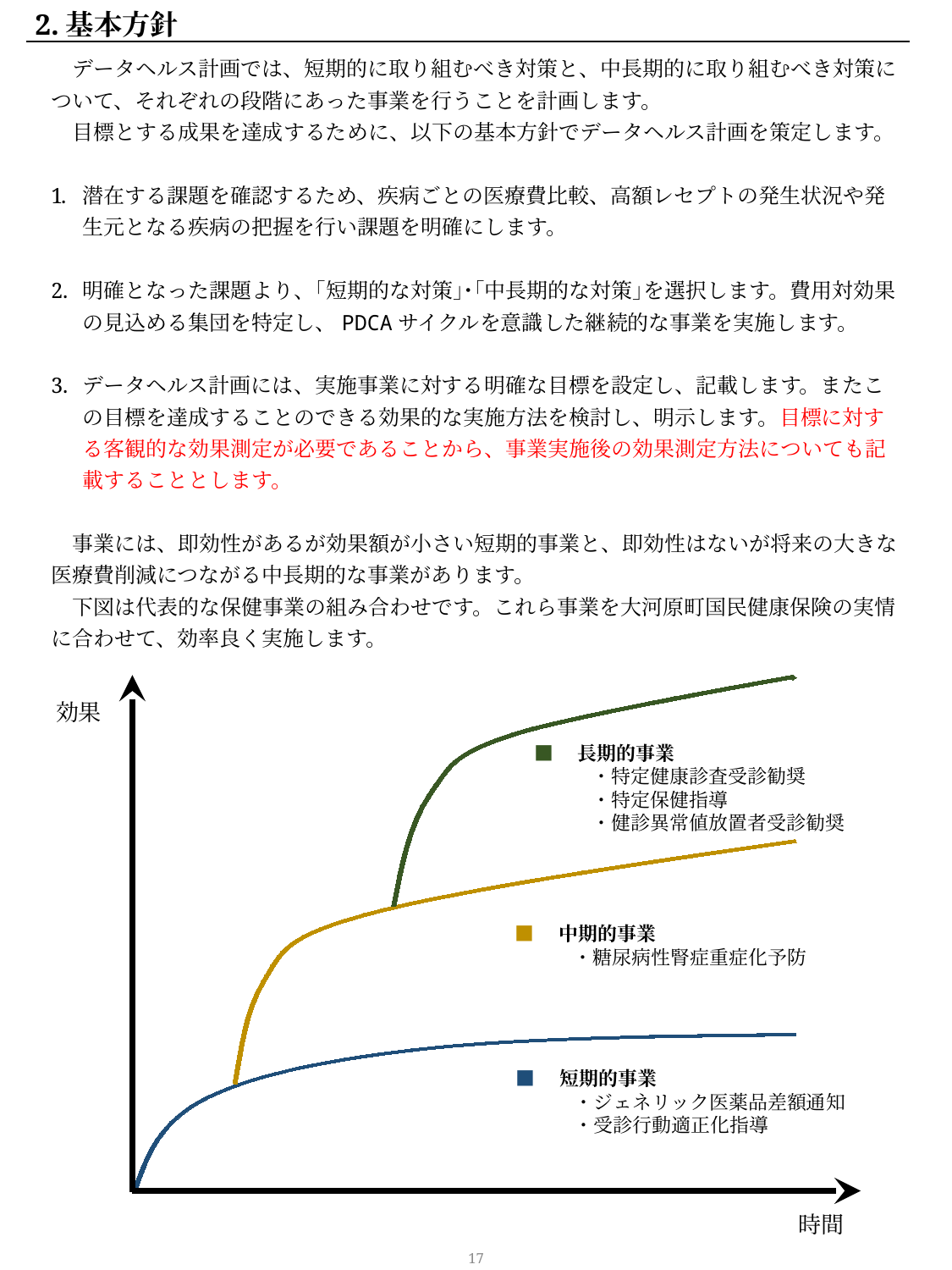

2.基本方針
　データヘルス計画では、短期的に取り組むべき対策と、中長期的に取り組むべき対策について、それぞれの段階にあった事業を行うことを計画します。
　目標とする成果を達成するために、以下の基本方針でデータヘルス計画を策定します。

潜在する課題を確認するため、疾病ごとの医療費比較、高額レセプトの発生状況や発生元となる疾病の把握を行い課題を明確にします。

明確となった課題より、｢短期的な対策｣･｢中長期的な対策｣を選択します。費用対効果の見込める集団を特定し、PDCAサイクルを意識した継続的な事業を実施します。

データヘルス計画には、実施事業に対する明確な目標を設定し、記載します。またこの目標を達成することのできる効果的な実施方法を検討し、明示します。目標に対する客観的な効果測定が必要であることから、事業実施後の効果測定方法についても記載することとします。

　事業には、即効性があるが効果額が小さい短期的事業と、即効性はないが将来の大きな医療費削減につながる中長期的な事業があります。
　下図は代表的な保健事業の組み合わせです。これら事業を大河原町国民健康保険の実情に合わせて、効率良く実施します。

効果
■　長期的事業
　　　・特定健康診査受診勧奨
　　　・特定保健指導
　　　・健診異常値放置者受診勧奨

■　中期的事業
　　　・糖尿病性腎症重症化予防

■　短期的事業
　　　・ジェネリック医薬品差額通知
　　　・受診行動適正化指導

時間
17